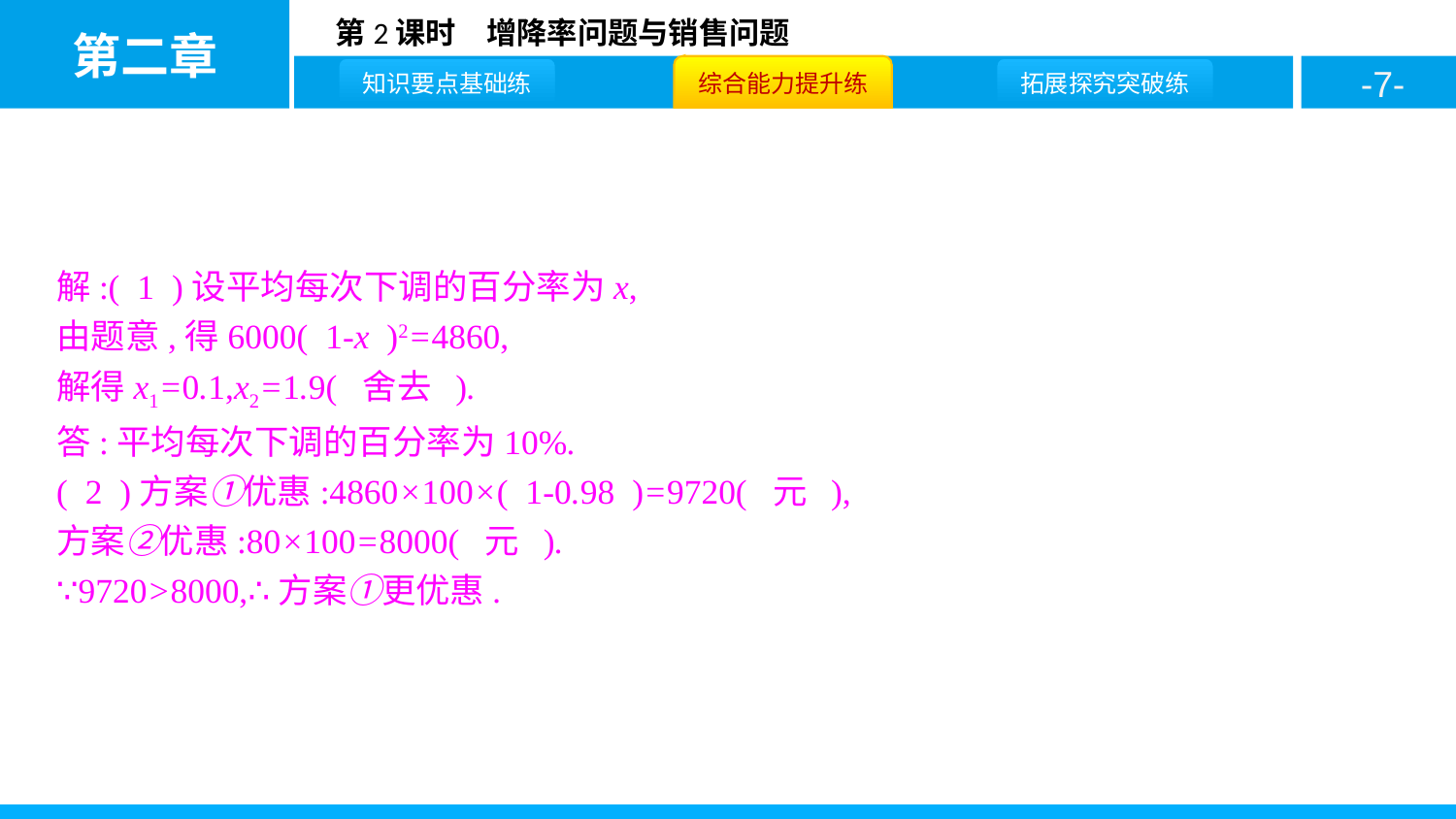

解:(  1  )设平均每次下调的百分率为x,
由题意,得6000(  1-x  )2=4860,
解得x1=0.1,x2=1.9(  舍去  ).
答:平均每次下调的百分率为10%.
(  2  )方案①优惠:4860×100×(  1-0.98  )=9720(  元  ),
方案②优惠:80×100=8000(  元  ).
∵9720>8000,∴方案①更优惠.